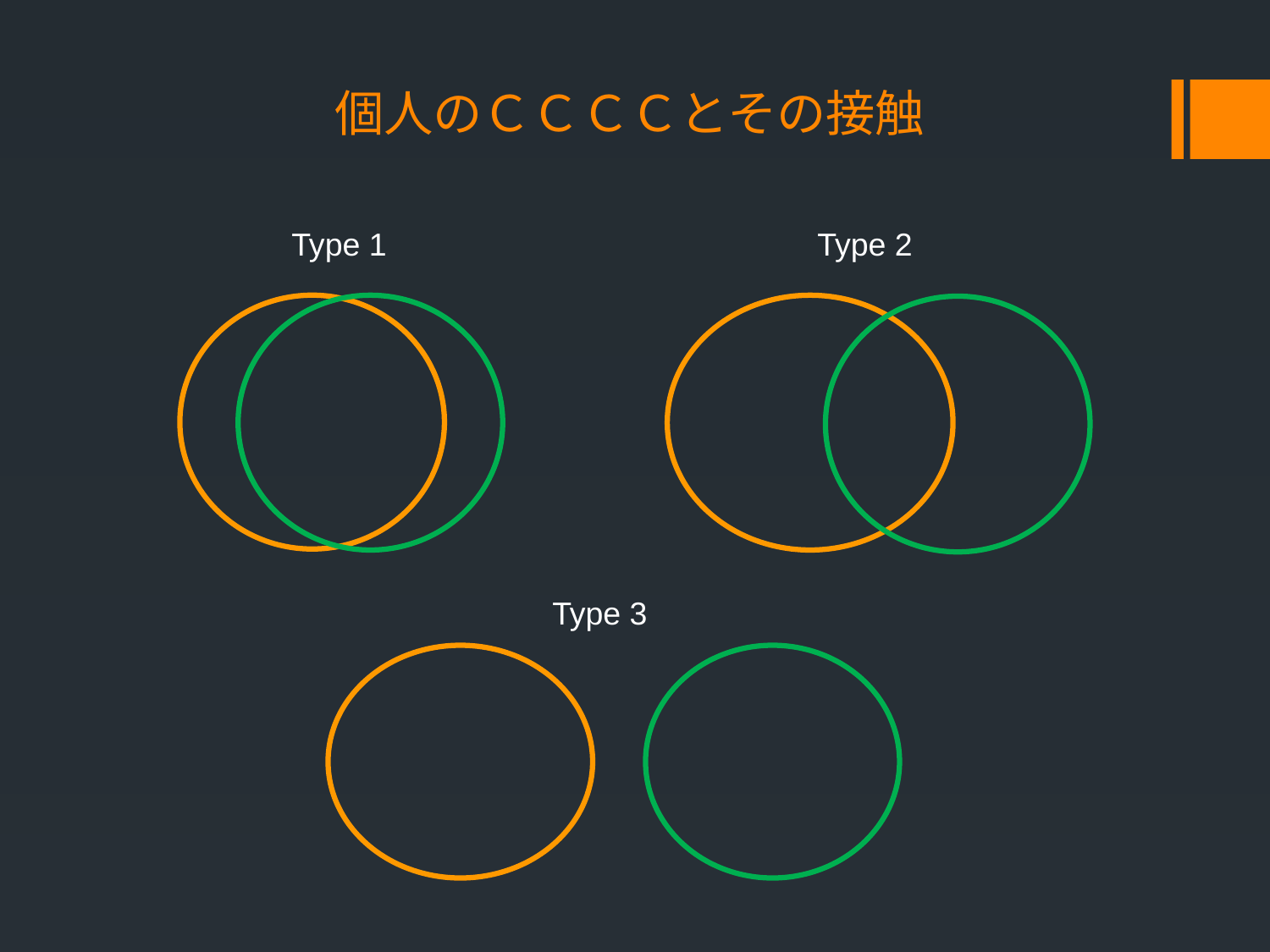

# 個人のＣＣＣＣとその接触

Type 1
Type 2

Type 3